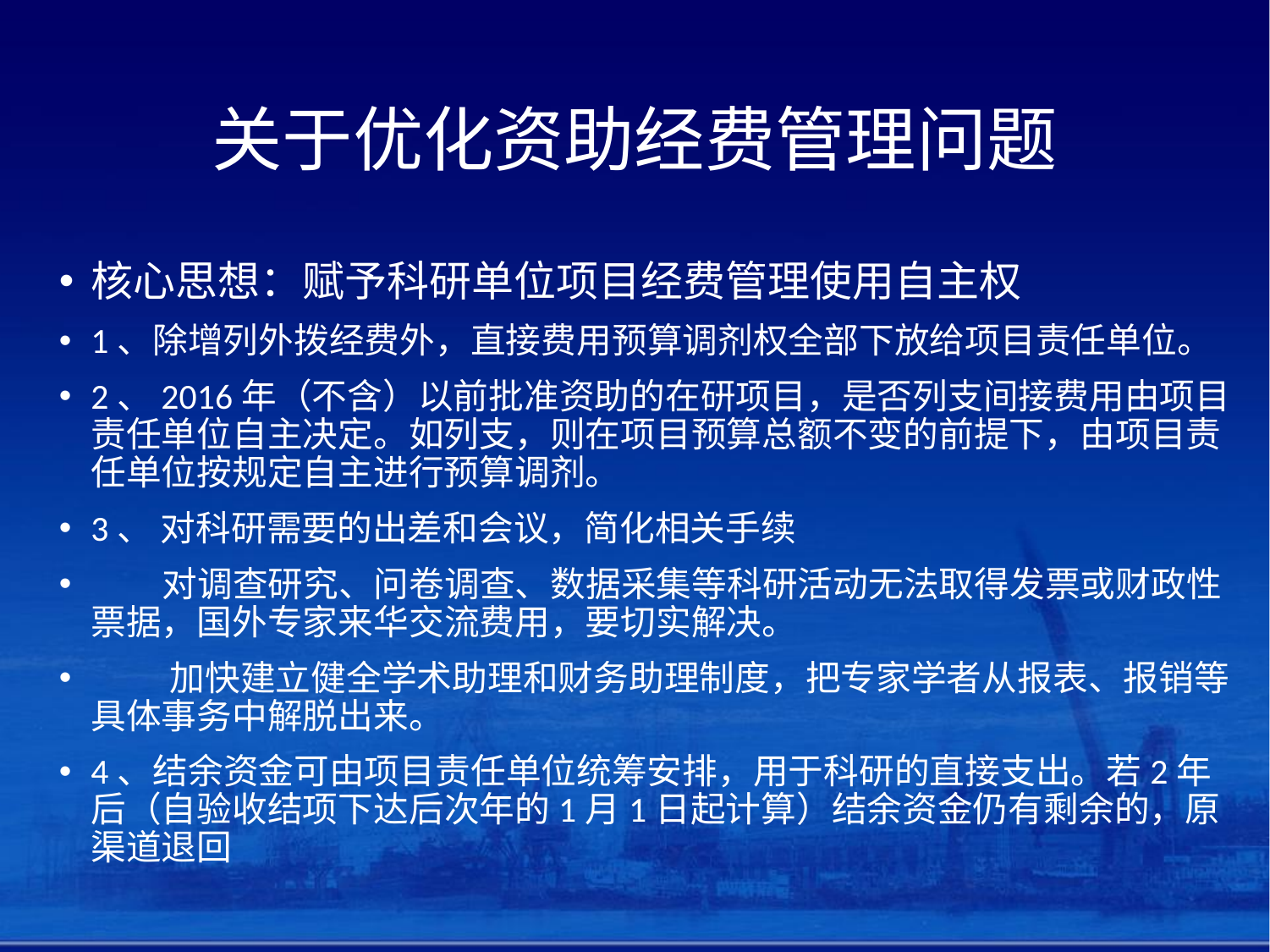

# 关于优化资助经费管理问题
核心思想：赋予科研单位项目经费管理使用自主权
1、除增列外拨经费外，直接费用预算调剂权全部下放给项目责任单位。
2、2016年（不含）以前批准资助的在研项目，是否列支间接费用由项目责任单位自主决定。如列支，则在项目预算总额不变的前提下，由项目责任单位按规定自主进行预算调剂。
3、 对科研需要的出差和会议，简化相关手续
        对调查研究、问卷调查、数据采集等科研活动无法取得发票或财政性票据，国外专家来华交流费用，要切实解决。
         加快建立健全学术助理和财务助理制度，把专家学者从报表、报销等具体事务中解脱出来。
4、结余资金可由项目责任单位统筹安排，用于科研的直接支出。若2年后（自验收结项下达后次年的1月1日起计算）结余资金仍有剩余的，原渠道退回